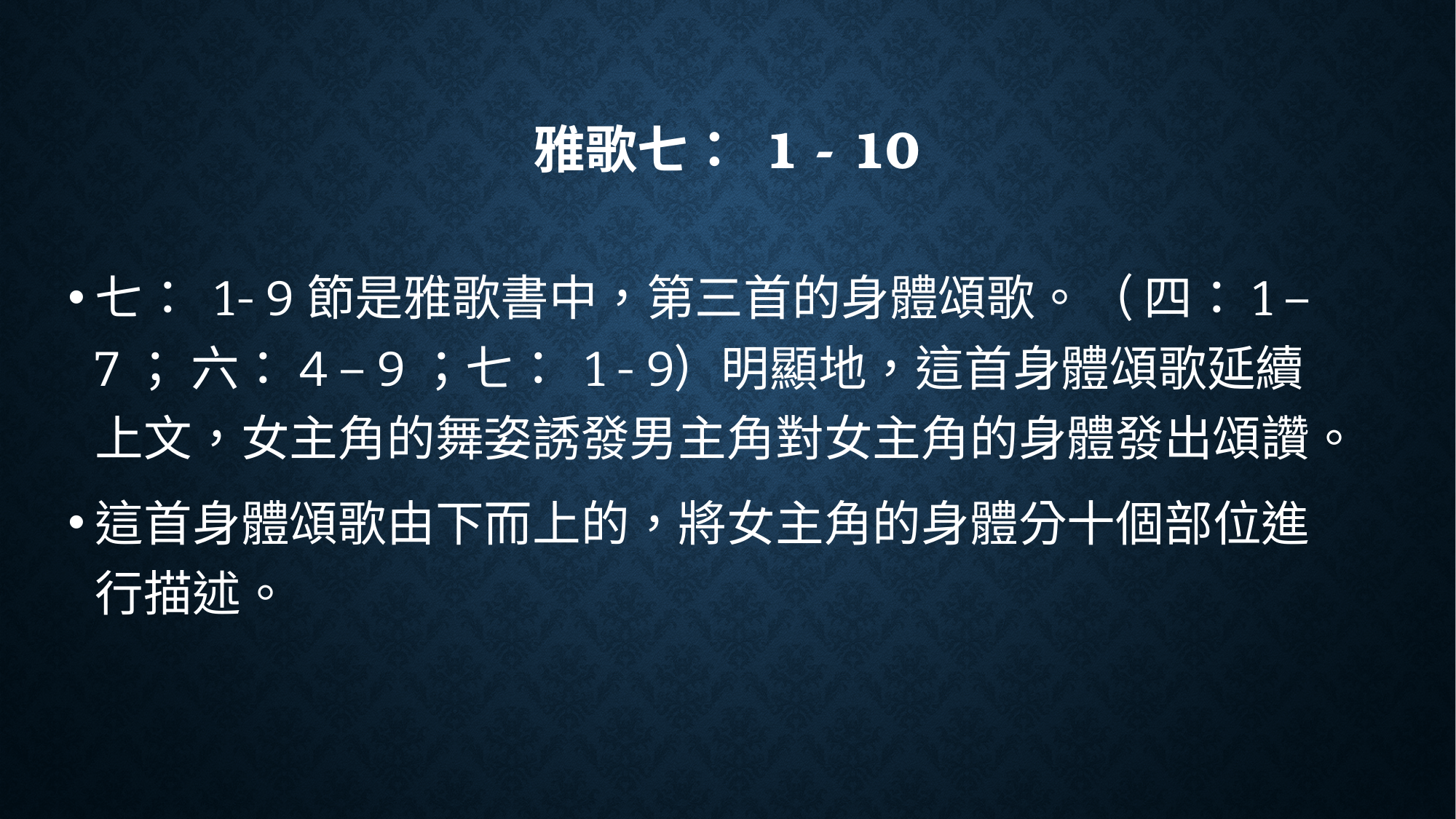

# 雅歌七： 1 - 10
七： 1- 9節是雅歌書中，第三首的身體頌歌。  (四：1 – 7； 六：4 – 9；七： 1 - 9)  明顯地，這首身體頌歌延續上文，女主角的舞姿誘發男主角對女主角的身體發出頌讚。
這首身體頌歌由下而上的，將女主角的身體分十個部位進行描述。